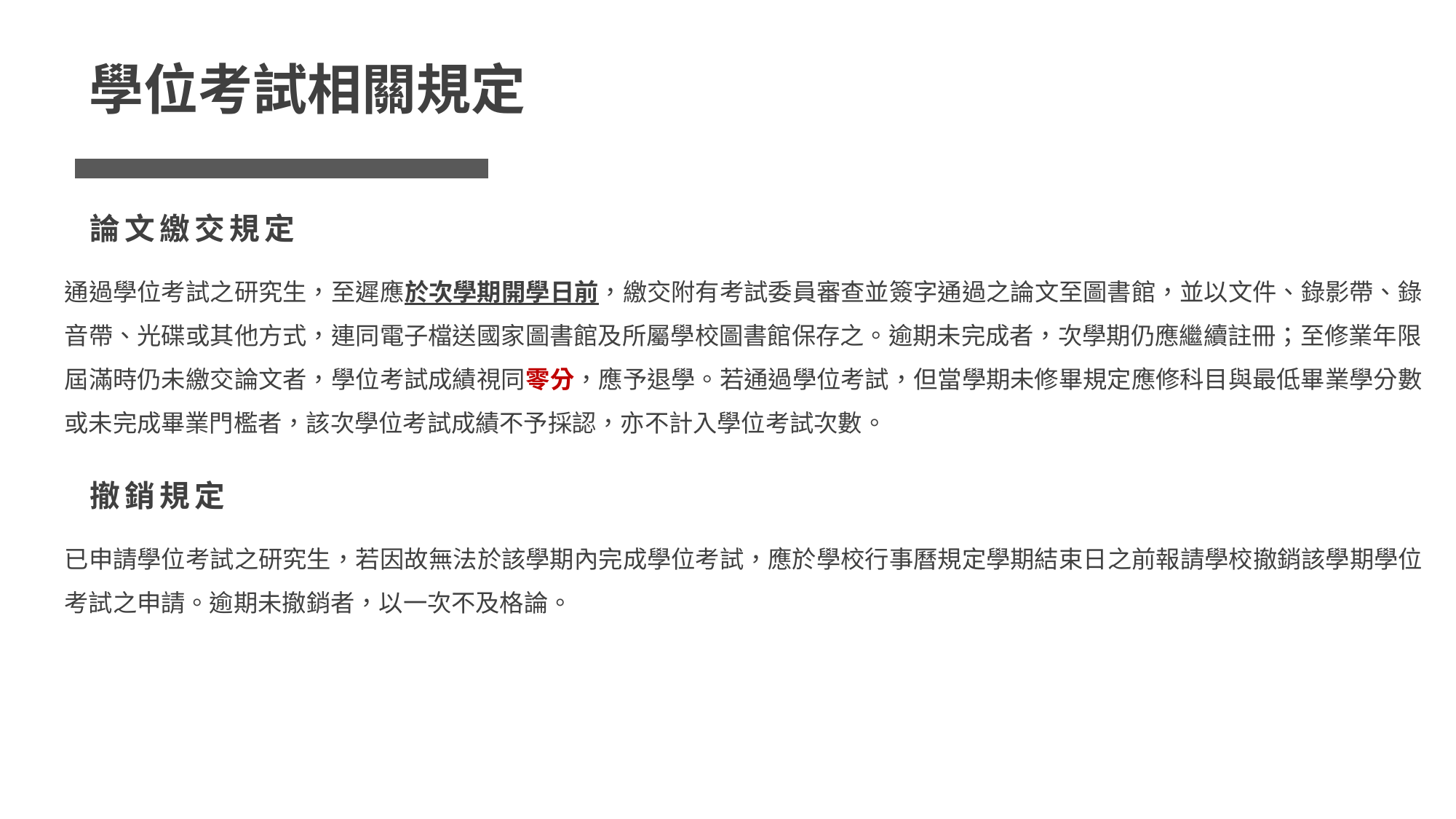

學位考試相關規定

論文繳交規定
通過學位考試之研究生，至遲應於次學期開學日前，繳交附有考試委員審查並簽字通過之論文至圖書館，並以文件、錄影帶、錄音帶、光碟或其他方式，連同電子檔送國家圖書館及所屬學校圖書館保存之。逾期未完成者，次學期仍應繼續註冊；至修業年限屆滿時仍未繳交論文者，學位考試成績視同零分，應予退學。若通過學位考試，但當學期未修畢規定應修科目與最低畢業學分數或未完成畢業門檻者，該次學位考試成績不予採認，亦不計入學位考試次數。
撤銷規定
已申請學位考試之研究生，若因故無法於該學期內完成學位考試，應於學校行事曆規定學期結束日之前報請學校撤銷該學期學位考試之申請。逾期未撤銷者，以一次不及格論。